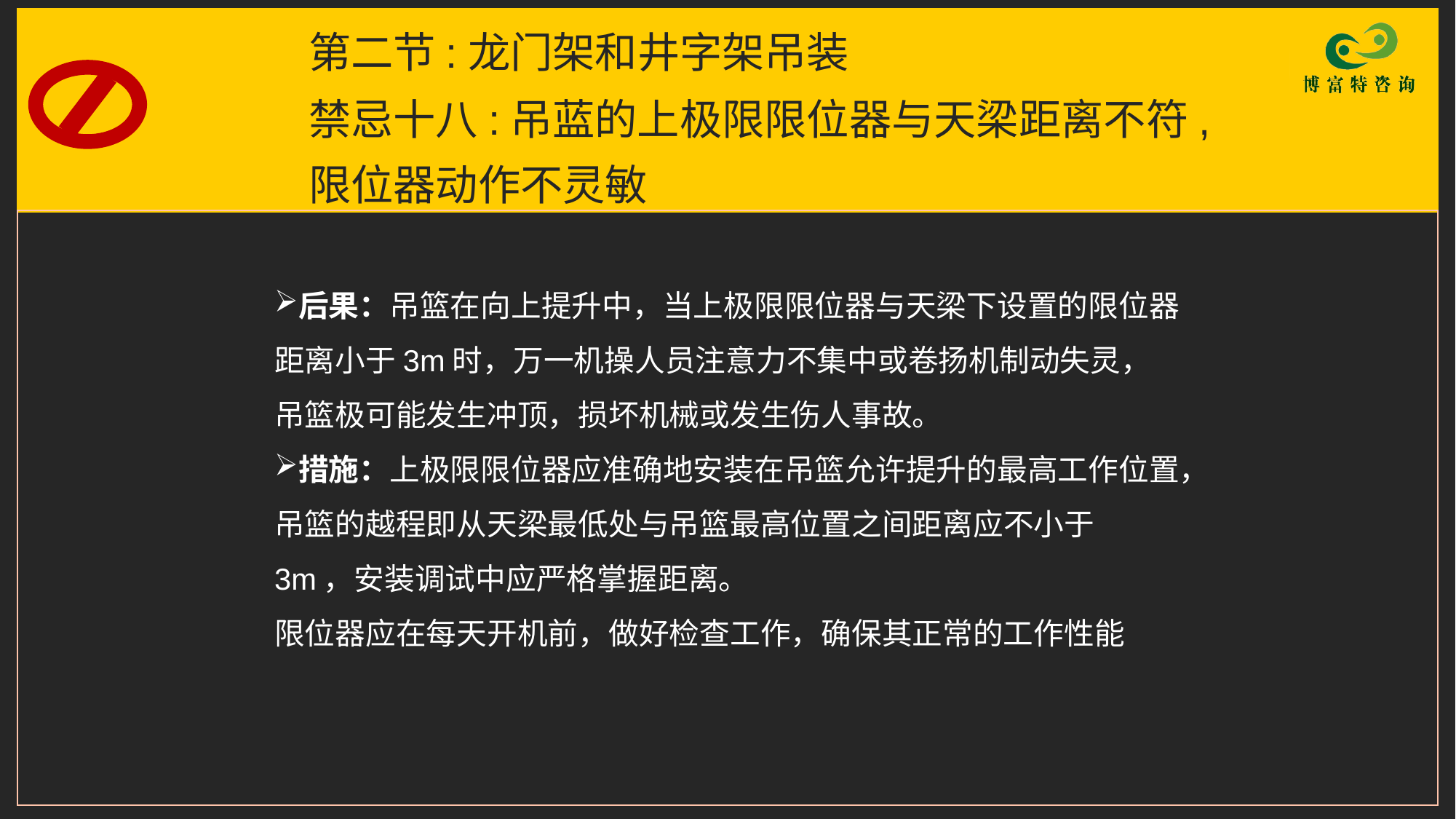

# 第二节:龙门架和井字架吊装 禁忌十八:吊蓝的上极限限位器与天梁距离不符,限位器动作不灵敏
后果：吊篮在向上提升中，当上极限限位器与天梁下设置的限位器距离小于3m时，万一机操人员注意力不集中或卷扬机制动失灵，吊篮极可能发生冲顶，损坏机械或发生伤人事故。
措施：上极限限位器应准确地安装在吊篮允许提升的最高工作位置，吊篮的越程即从天梁最低处与吊篮最高位置之间距离应不小于3m，安装调试中应严格掌握距离。
限位器应在每天开机前，做好检查工作，确保其正常的工作性能